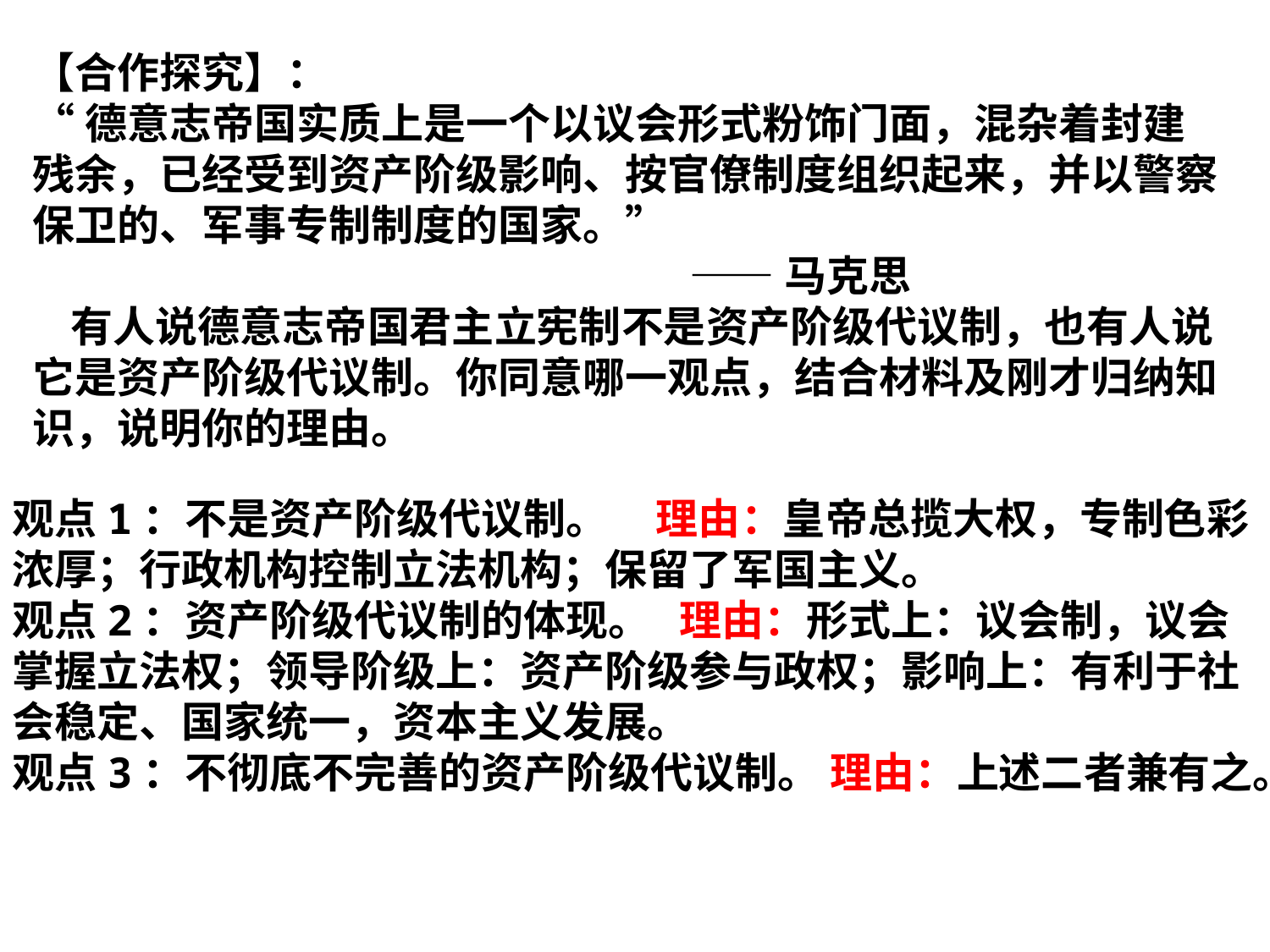

【合作探究】：
“德意志帝国实质上是一个以议会形式粉饰门面，混杂着封建残余，已经受到资产阶级影响、按官僚制度组织起来，并以警察保卫的、军事专制制度的国家。”
                                                                     ——马克思
   有人说德意志帝国君主立宪制不是资产阶级代议制，也有人说它是资产阶级代议制。你同意哪一观点，结合材料及刚才归纳知识，说明你的理由。

观点1：不是资产阶级代议制。     理由：皇帝总揽大权，专制色彩浓厚；行政机构控制立法机构；保留了军国主义。
观点2：资产阶级代议制的体现。   理由：形式上：议会制，议会掌握立法权；领导阶级上：资产阶级参与政权；影响上：有利于社会稳定、国家统一，资本主义发展。
观点3：不彻底不完善的资产阶级代议制。 理由：上述二者兼有之。